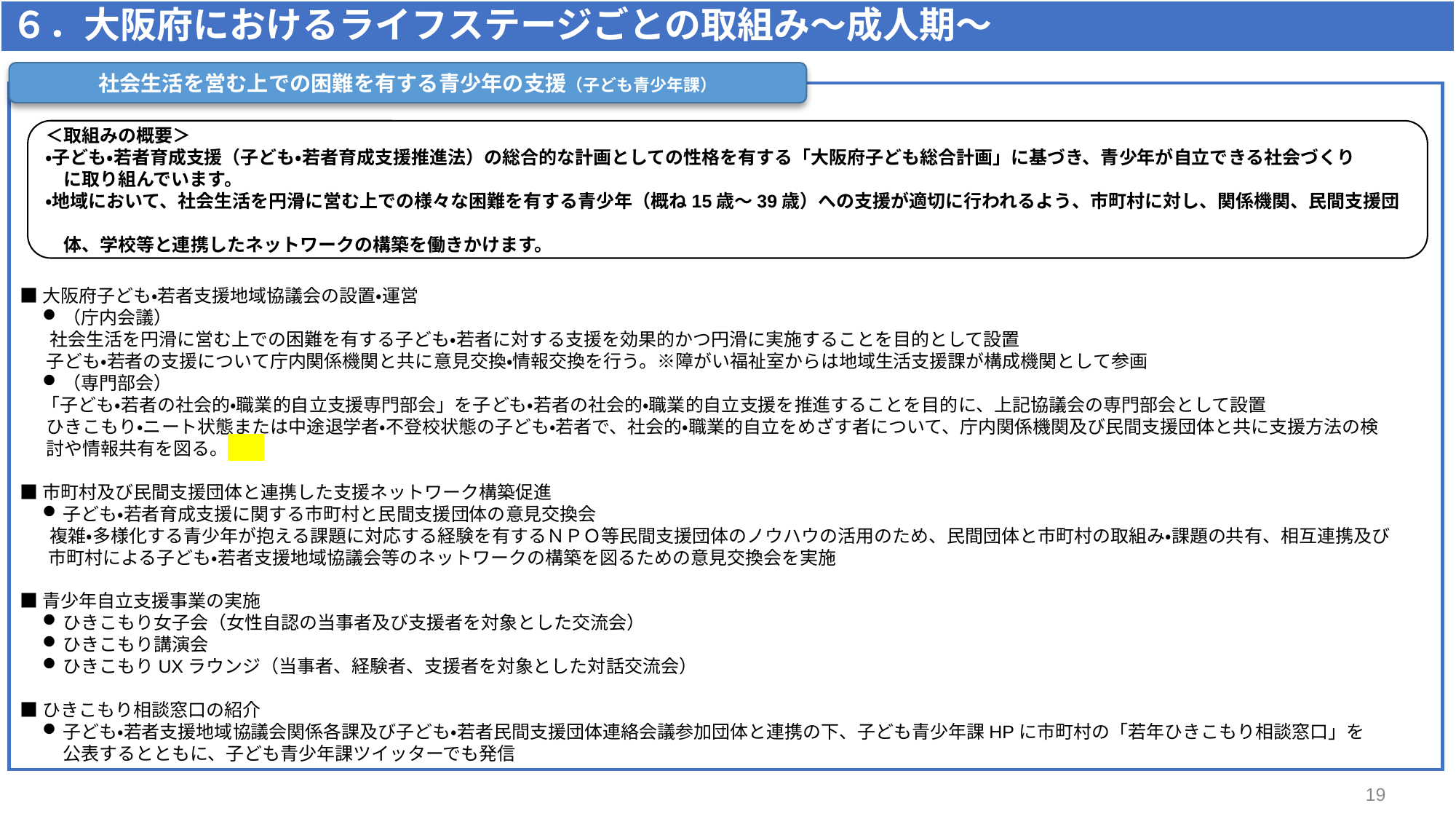

６．大阪府におけるライフステージごとの取組み～成人期～
社会生活を営む上での困難を有する青少年の支援（子ども青少年課）

■大阪府子ども・若者支援地域協議会の設置・運営
（庁内会議）
　   社会生活を円滑に営む上での困難を有する子ども・若者に対する支援を効果的かつ円滑に実施することを目的として設置
　  子ども・若者の支援について庁内関係機関と共に意見交換・情報交換を行う。※障がい福祉室からは地域生活支援課が構成機関として参画
（専門部会）
　 「子ども・若者の社会的・職業的自立支援専門部会」を子ども・若者の社会的・職業的自立支援を推進することを目的に、上記協議会の専門部会として設置
　  ひきこもり・ニート状態または中途退学者・不登校状態の子ども・若者で、社会的・職業的自立をめざす者について、庁内関係機関及び民間支援団体と共に支援方法の検
　  討や情報共有を図る。

■市町村及び民間支援団体と連携した支援ネットワーク構築促進
子ども・若者育成支援に関する市町村と民間支援団体の意見交換会
　   複雑・多様化する青少年が抱える課題に対応する経験を有するＮＰＯ等民間支援団体のノウハウの活用のため、民間団体と市町村の取組み・課題の共有、相互連携及び
      市町村による子ども・若者支援地域協議会等のネットワークの構築を図るための意見交換会を実施

■青少年自立支援事業の実施
ひきこもり女子会（女性自認の当事者及び支援者を対象とした交流会）
ひきこもり講演会
ひきこもりUXラウンジ（当事者、経験者、支援者を対象とした対話交流会）

■ひきこもり相談窓口の紹介
子ども・若者支援地域協議会関係各課及び子ども・若者民間支援団体連絡会議参加団体と連携の下、子ども青少年課HPに市町村の「若年ひきこもり相談窓口」を
    公表するとともに、子ども青少年課ツイッターでも発信
＜取組みの概要＞
・子ども・若者育成支援（子ども・若者育成支援推進法）の総合的な計画としての性格を有する「大阪府子ども総合計画」に基づき、青少年が自立できる社会づくり
　に取り組んでいます。
・地域において、社会生活を円滑に営む上での様々な困難を有する青少年（概ね15歳～39歳）への支援が適切に行われるよう、市町村に対し、関係機関、民間支援団
　体、学校等と連携したネットワークの構築を働きかけます。
19